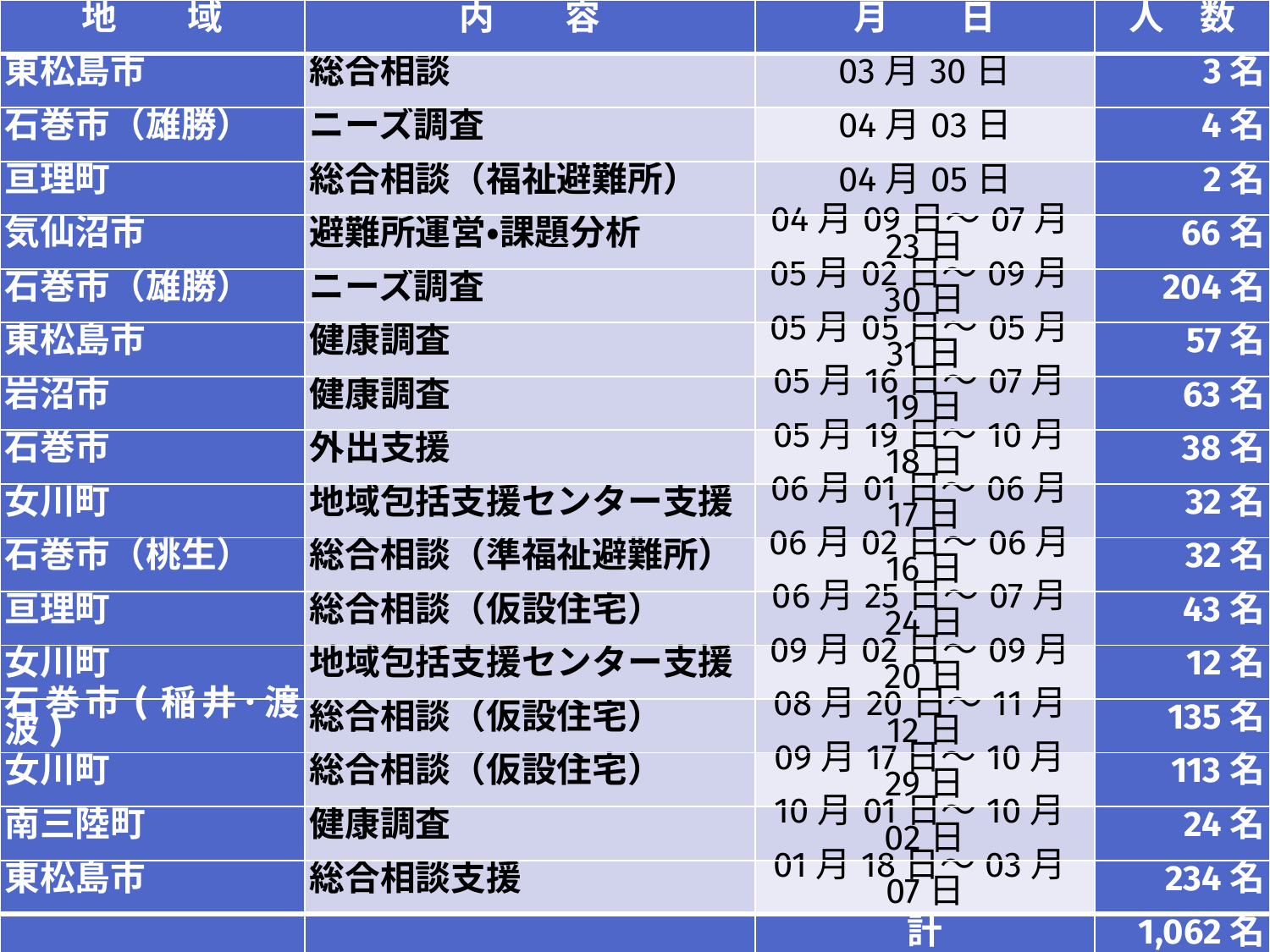

宮城県社会福祉士会・ケアマネジャー協会，　災害支援状況
　　　　　　　　　　　　　　　　　　　　　　　　　　　　　　　H24年3月31日現在

| 地　　域 | 内　　容 | 月　　日 | 人　数 |
| --- | --- | --- | --- |
| 東松島市 | 総合相談 | 03月30日 | 3名 |
| 石巻市（雄勝） | ニーズ調査 | 04月03日 | 4名 |
| 亘理町 | 総合相談（福祉避難所） | 04月05日 | 2名 |
| 気仙沼市 | 避難所運営・課題分析 | 04月09日～07月23日 | 66名 |
| 石巻市（雄勝） | ニーズ調査 | 05月02日～09月30日 | 204名 |
| 東松島市 | 健康調査 | 05月05日～05月31日 | 57名 |
| 岩沼市 | 健康調査 | 05月16日～07月19日 | 63名 |
| 石巻市 | 外出支援 | 05月19日～10月18日 | 38名 |
| 女川町 | 地域包括支援センター支援 | 06月01日～06月17日 | 32名 |
| 石巻市（桃生） | 総合相談（準福祉避難所） | 06月02日～06月16日 | 32名 |
| 亘理町 | 総合相談（仮設住宅） | 06月25日～07月24日 | 43名 |
| 女川町 | 地域包括支援センター支援 | 09月02日～09月20日 | 12名 |
| 石巻市(稲井･渡波) | 総合相談（仮設住宅） | 08月20日～11月12日 | 135名 |
| 女川町 | 総合相談（仮設住宅） | 09月17日～10月29日 | 113名 |
| 南三陸町 | 健康調査 | 10月01日～10月02日 | 24名 |
| 東松島市 | 総合相談支援 | 01月18日～03月07日 | 234名 |
|  |  | 計 | 1,062名 |